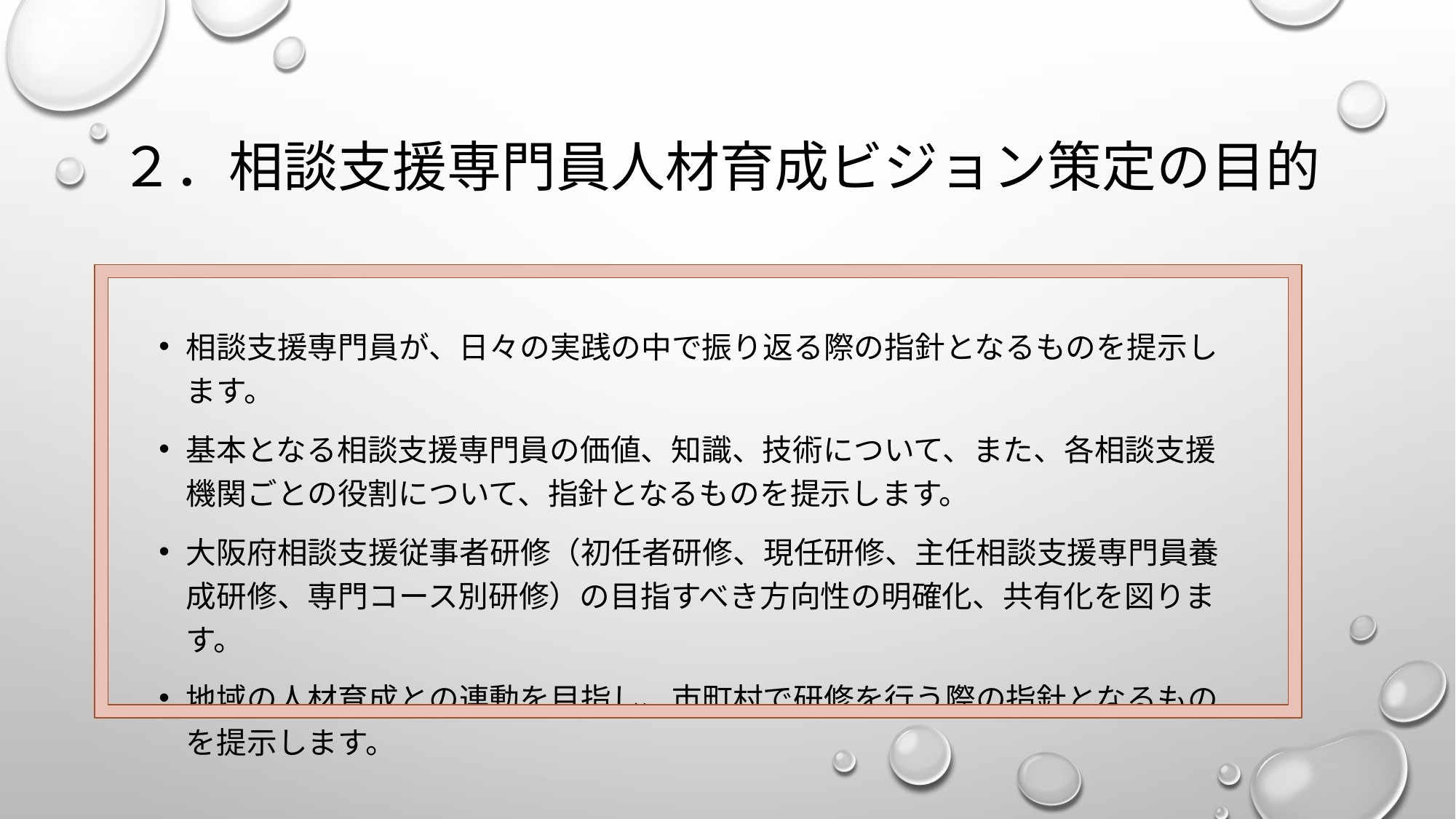

# ２．相談支援専門員人材育成ビジョン策定の目的

相談支援専門員が、日々の実践の中で振り返る際の指針となるものを提示します。
基本となる相談支援専門員の価値、知識、技術について、また、各相談支援機関ごとの役割について、指針となるものを提示します。
大阪府相談支援従事者研修（初任者研修、現任研修、主任相談支援専門員養成研修、専門コース別研修）の目指すべき方向性の明確化、共有化を図ります。
地域の人材育成との連動を目指し、市町村で研修を行う際の指針となるものを提示します。